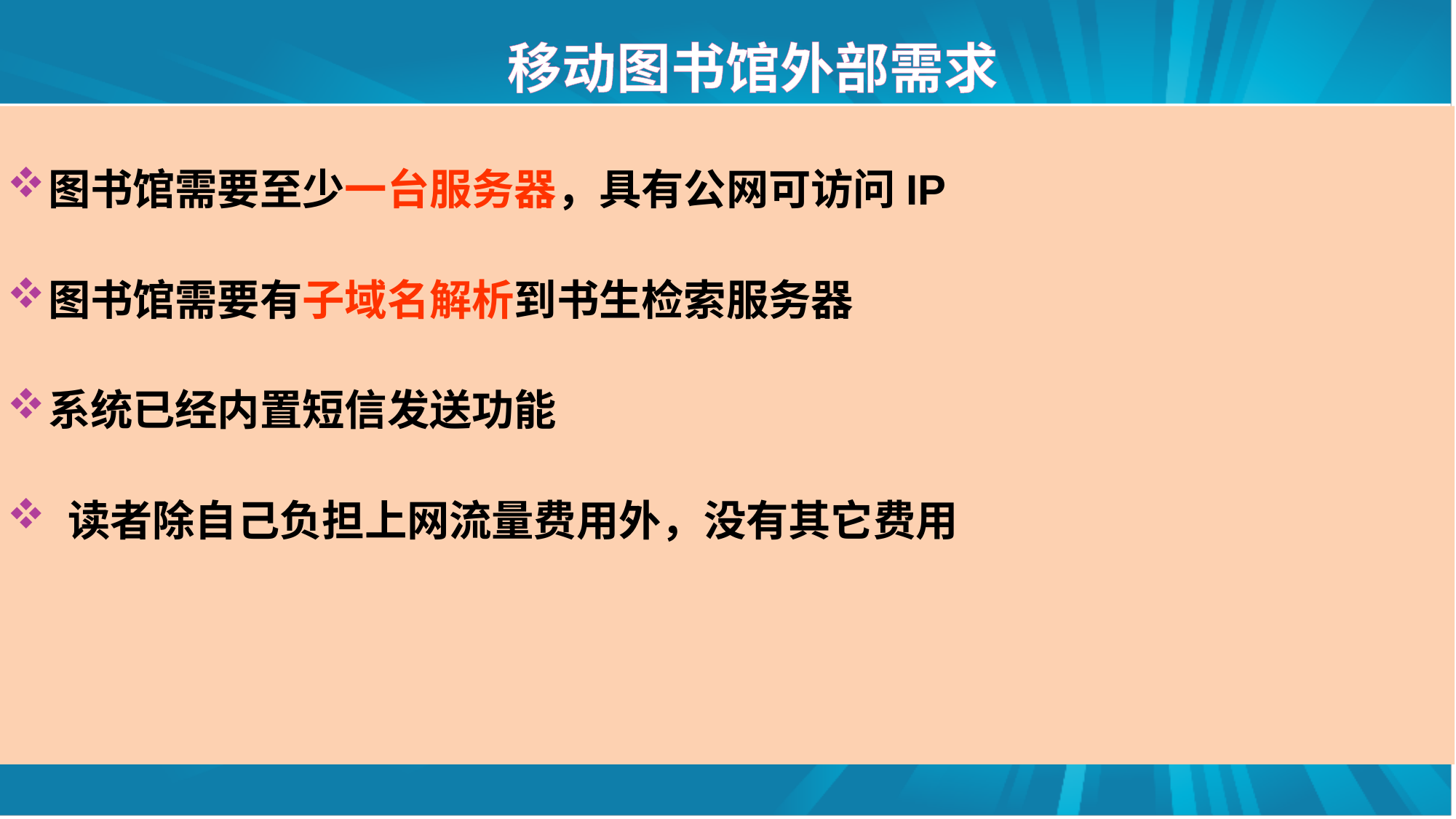

移动图书馆外部需求
图书馆需要至少一台服务器，具有公网可访问IP
图书馆需要有子域名解析到书生检索服务器
系统已经内置短信发送功能
 读者除自己负担上网流量费用外，没有其它费用